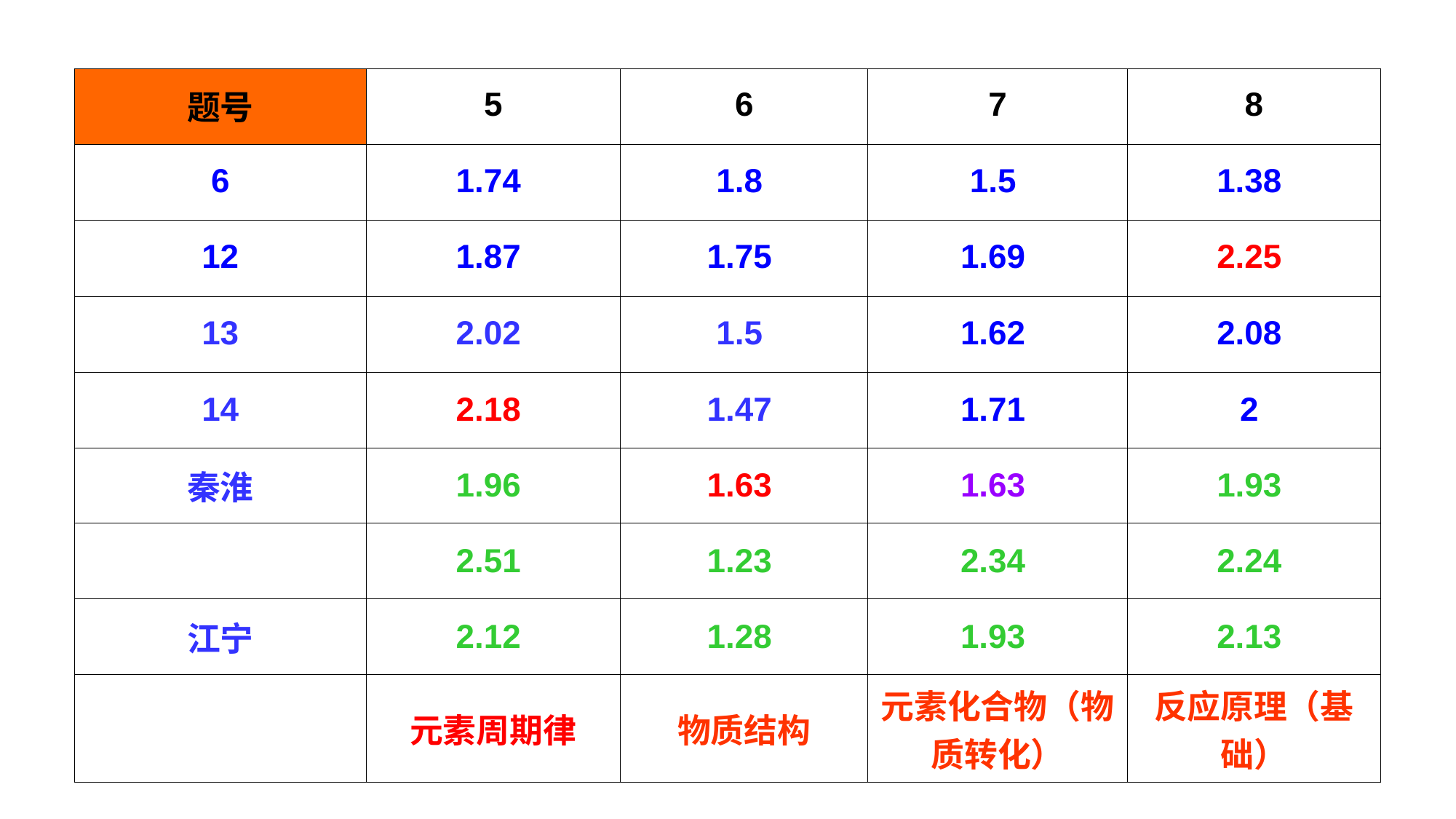

| 题号 | 5 | 6 | 7 | 8 |
| --- | --- | --- | --- | --- |
| 6 | 1.74 | 1.8 | 1.5 | 1.38 |
| 12 | 1.87 | 1.75 | 1.69 | 2.25 |
| 13 | 2.02 | 1.5 | 1.62 | 2.08 |
| 14 | 2.18 | 1.47 | 1.71 | 2 |
| 秦淮 | 1.96 | 1.63 | 1.63 | 1.93 |
|  | 2.51 | 1.23 | 2.34 | 2.24 |
| 江宁 | 2.12 | 1.28 | 1.93 | 2.13 |
|  | 元素周期律 | 物质结构 | 元素化合物（物质转化） | 反应原理（基础） |